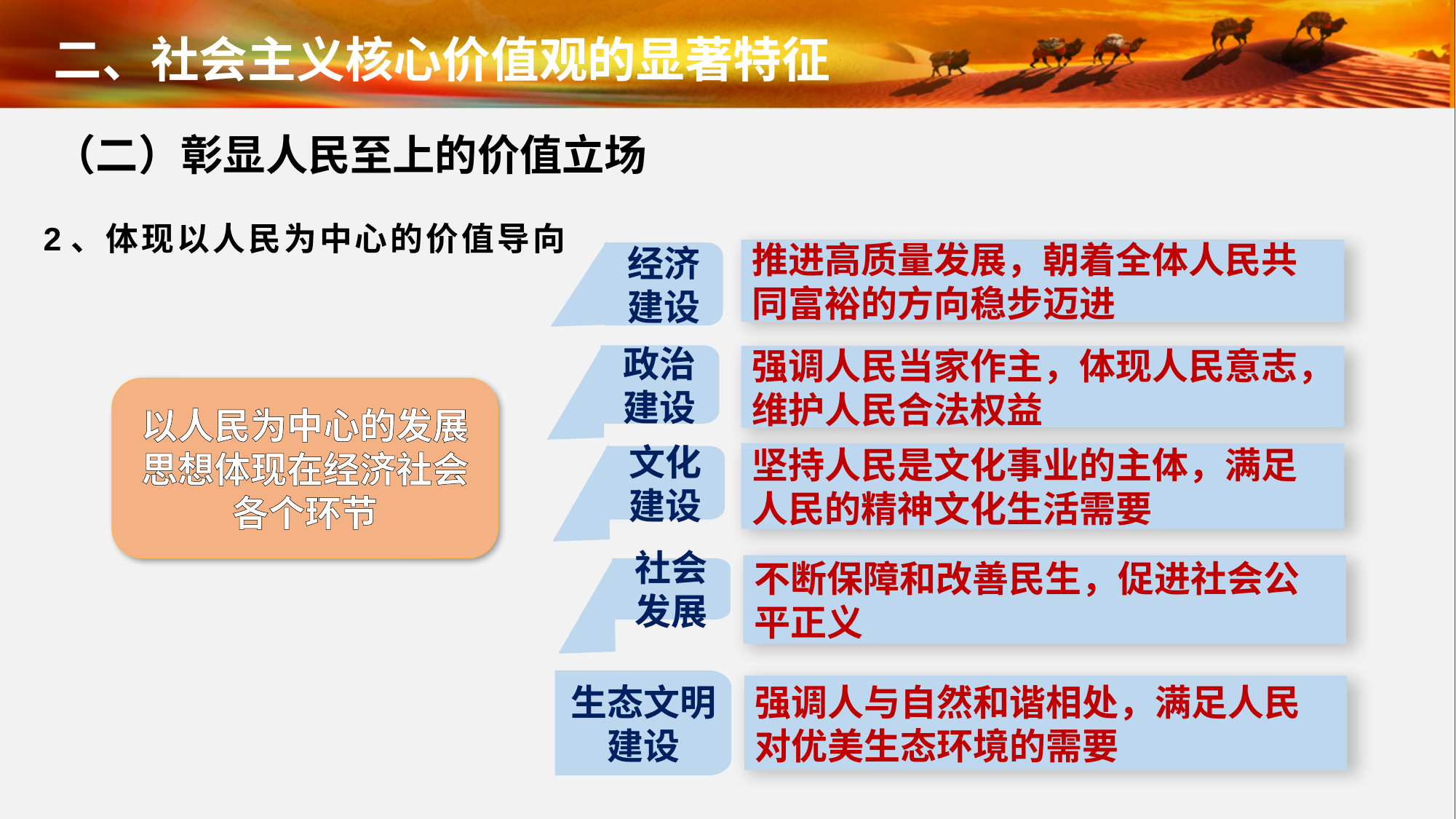

二、社会主义核心价值观的显著特征
（二）彰显人民至上的价值立场
2、体现以人民为中心的价值导向
推进高质量发展，朝着全体人民共同富裕的方向稳步迈进

经济建设
政治建设

强调人民当家作主，体现人民意志，维护人民合法权益
以人民为中心的发展思想体现在经济社会各个环节
坚持人民是文化事业的主体，满足人民的精神文化生活需要

文化建设
不断保障和改善民生，促进社会公平正义
社会发展

生态文明建设

强调人与自然和谐相处，满足人民对优美生态环境的需要